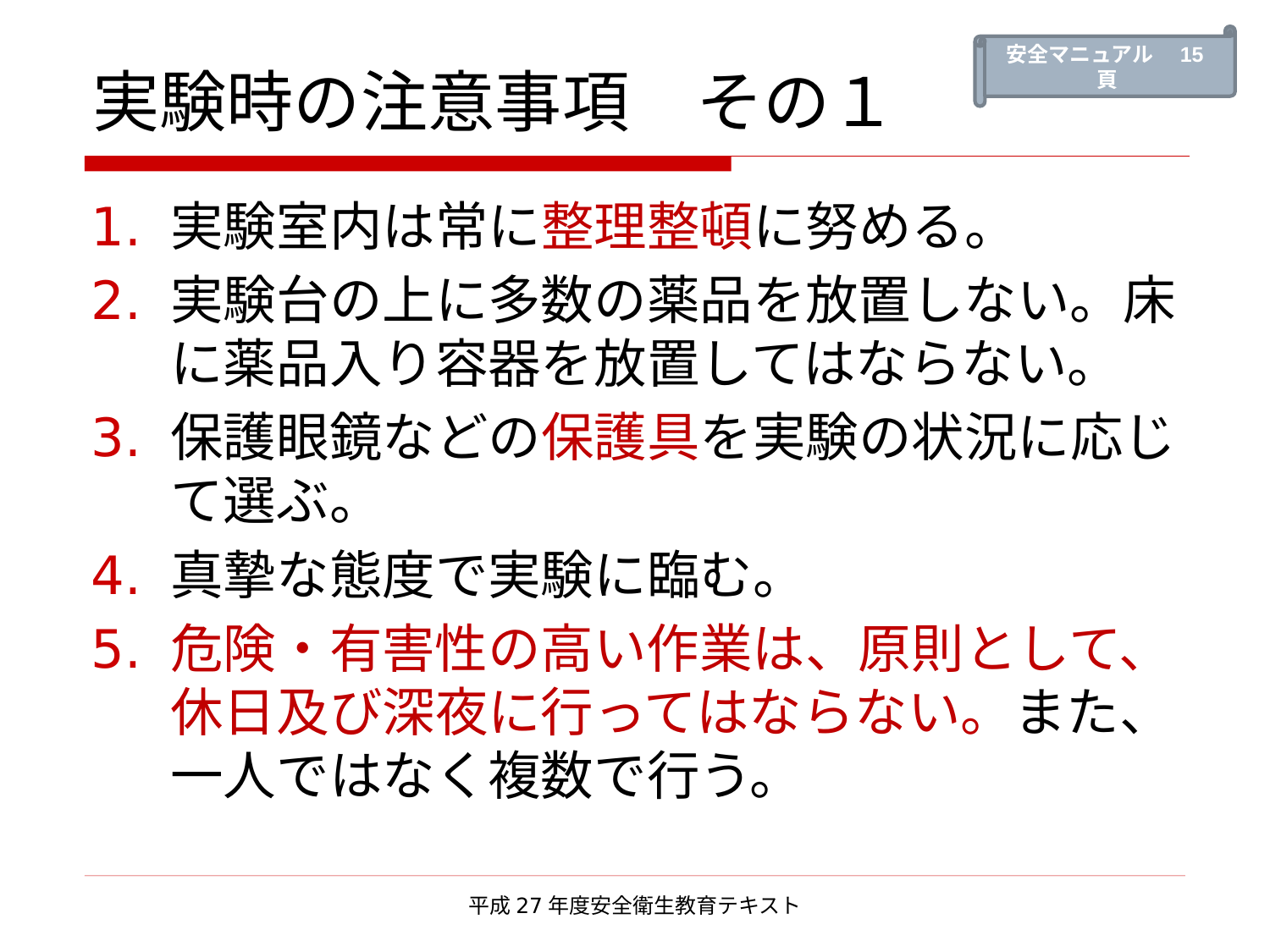

安全マニュアル　15頁
# 実験時の注意事項　その１
1.	実験室内は常に整理整頓に努める。
2.	実験台の上に多数の薬品を放置しない。床に薬品入り容器を放置してはならない。
3.	保護眼鏡などの保護具を実験の状況に応じて選ぶ。
4. 	真摯な態度で実験に臨む。
5.	危険・有害性の高い作業は、原則として、休日及び深夜に行ってはならない。また、一人ではなく複数で行う。
平成27年度安全衛生教育テキスト